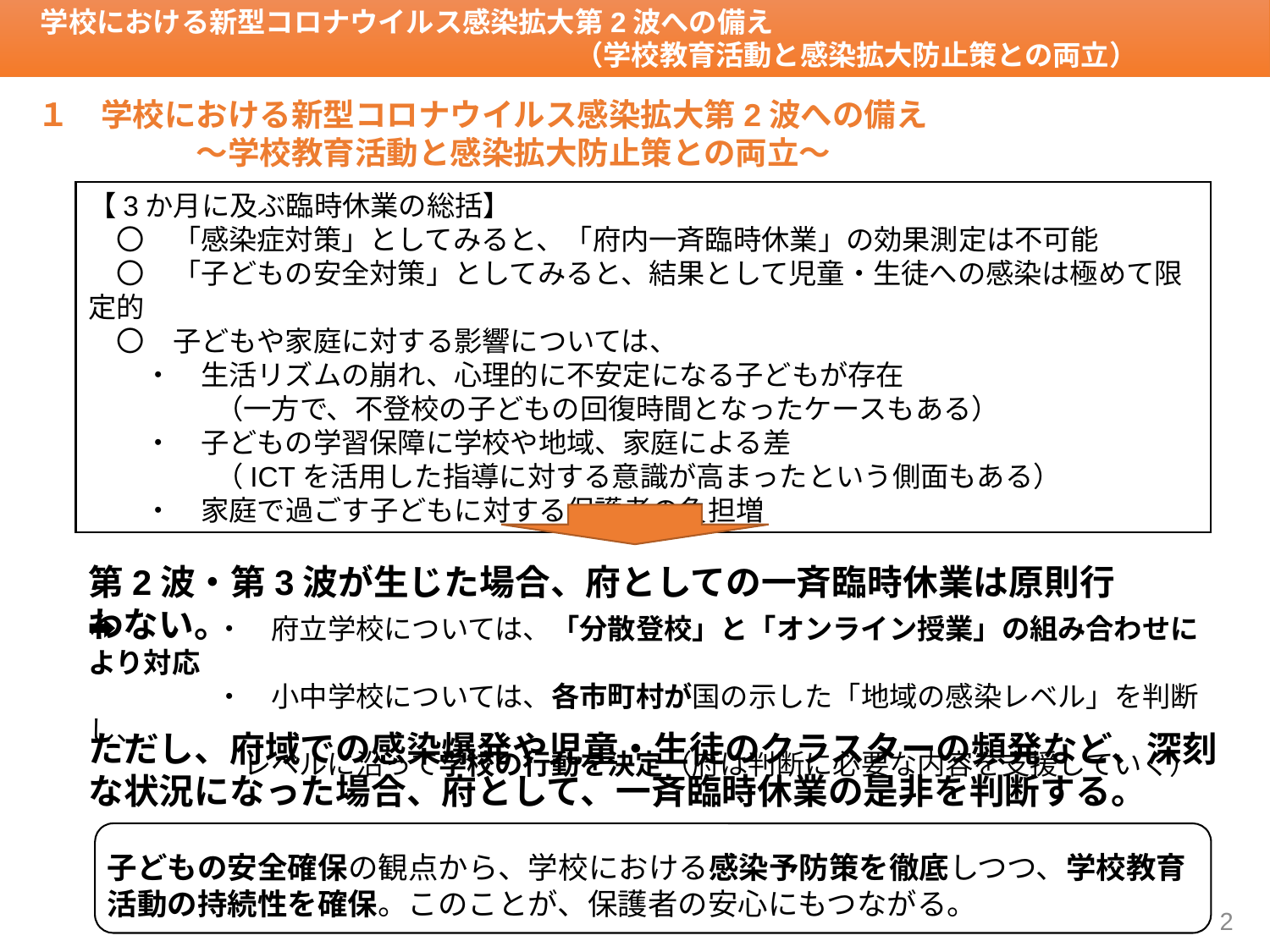

学校における新型コロナウイルス感染拡大第2波への備え
　　　　　　　　　　　　　　　　　　　　（学校教育活動と感染拡大防止策との両立）
１　学校における新型コロナウイルス感染拡大第2波への備え
　	　～学校教育活動と感染拡大防止策との両立～
【3か月に及ぶ臨時休業の総括】
　〇　「感染症対策」としてみると、「府内一斉臨時休業」の効果測定は不可能
　〇　「子どもの安全対策」としてみると、結果として児童・生徒への感染は極めて限定的
　〇　子どもや家庭に対する影響については、
　　・　生活リズムの崩れ、心理的に不安定になる子どもが存在
　　	（一方で、不登校の子どもの回復時間となったケースもある）
　　・　子どもの学習保障に学校や地域、家庭による差
	（ICTを活用した指導に対する意識が高まったという側面もある）
　　・　家庭で過ごす子どもに対する保護者の負担増

第2波・第3波が生じた場合、府としての一斉臨時休業は原則行わない。
➡　	・　府立学校については、「分散登校」と「オンライン授業」の組み合わせにより対応
	・　小中学校については、各市町村が国の示した「地域の感染レベル」を判断し、
	　レベルに沿って学校の行動を決定（府は判断に必要な内容を支援していく）
ただし、府域での感染爆発や児童・生徒のクラスターの頻発など、深刻な状況になった場合、府として、一斉臨時休業の是非を判断する。

子どもの安全確保の観点から、学校における感染予防策を徹底しつつ、学校教育活動の持続性を確保。このことが、保護者の安心にもつながる。
2